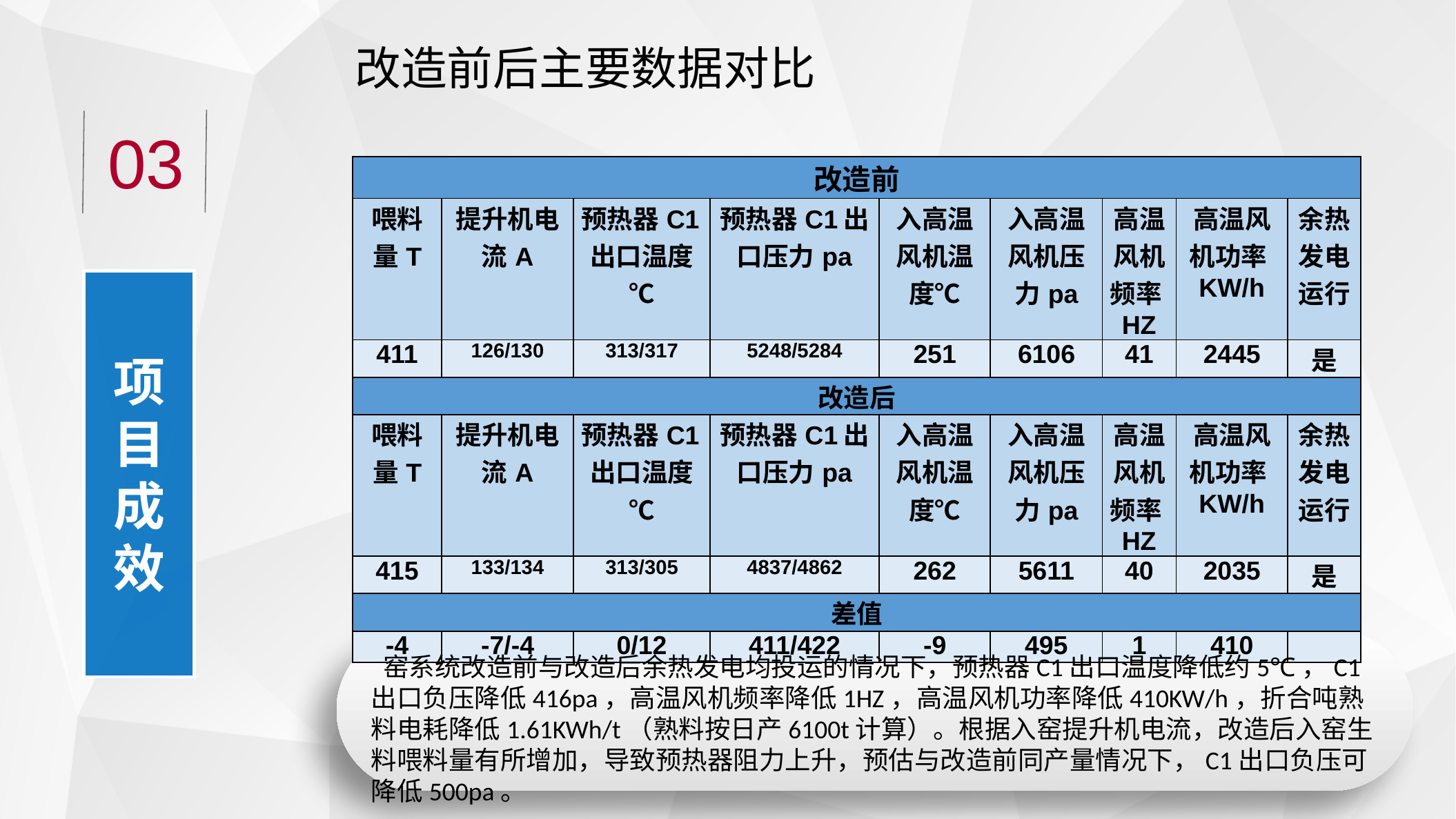

改造前后主要数据对比

03
| 改造前 |  |  |  |  |  |  |  |  |
| --- | --- | --- | --- | --- | --- | --- | --- | --- |
| 喂料量T | 提升机电流A | 预热器C1出口温度℃ | 预热器C1出口压力pa | 入高温风机温度℃ | 入高温风机压力pa | 高温风机频率HZ | 高温风机功率KW/h | 余热发电运行 |
| 411 | 126/130 | 313/317 | 5248/5284 | 251 | 6106 | 41 | 2445 | 是 |
| 改造后 |  |  |  |  |  |  |  |  |
| 喂料量T | 提升机电流A | 预热器C1出口温度℃ | 预热器C1出口压力pa | 入高温风机温度℃ | 入高温风机压力pa | 高温风机频率HZ | 高温风机功率KW/h | 余热发电运行 |
| 415 | 133/134 | 313/305 | 4837/4862 | 262 | 5611 | 40 | 2035 | 是 |
| 差值 |  |  |  |  |  |  |  |  |
| -4 | -7/-4 | 0/12 | 411/422 | -9 | 495 | 1 | 410 |  |
项
目
成
效

 窑系统改造前与改造后余热发电均投运的情况下，预热器C1出口温度降低约5℃，C1出口负压降低416pa，高温风机频率降低1HZ，高温风机功率降低410KW/h，折合吨熟料电耗降低1.61KWh/t（熟料按日产6100t计算）。根据入窑提升机电流，改造后入窑生料喂料量有所增加，导致预热器阻力上升，预估与改造前同产量情况下，C1出口负压可降低500pa。